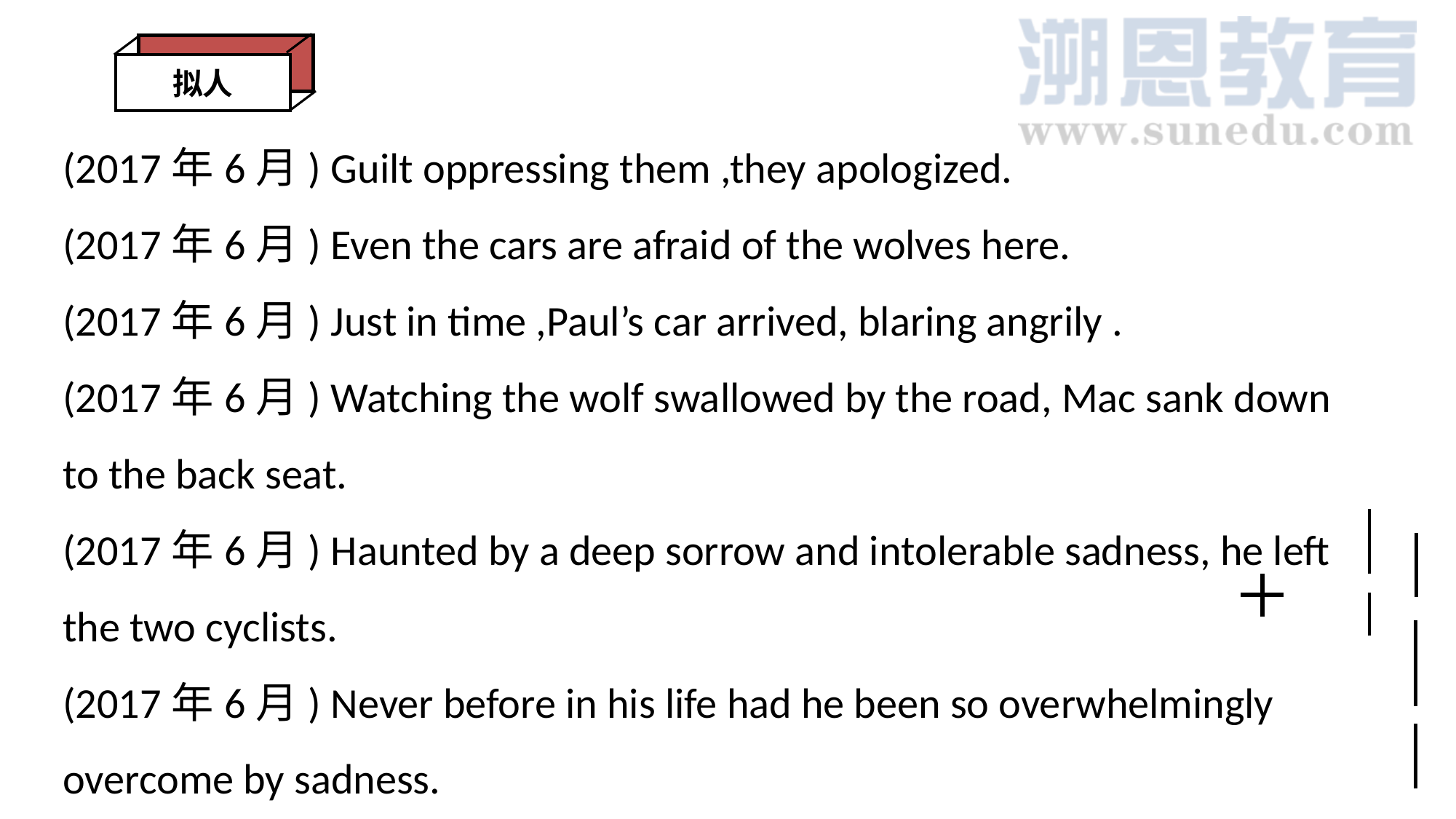

拟人
(2017年6月) Guilt oppressing them ,they apologized.
(2017年6月) Even the cars are afraid of the wolves here.
(2017年6月) Just in time ,Paul’s car arrived, blaring angrily .
(2017年6月) Watching the wolf swallowed by the road, Mac sank down to the back seat.
(2017年6月) Haunted by a deep sorrow and intolerable sadness, he left the two cyclists.
(2017年6月) Never before in his life had he been so overwhelmingly overcome by sadness.